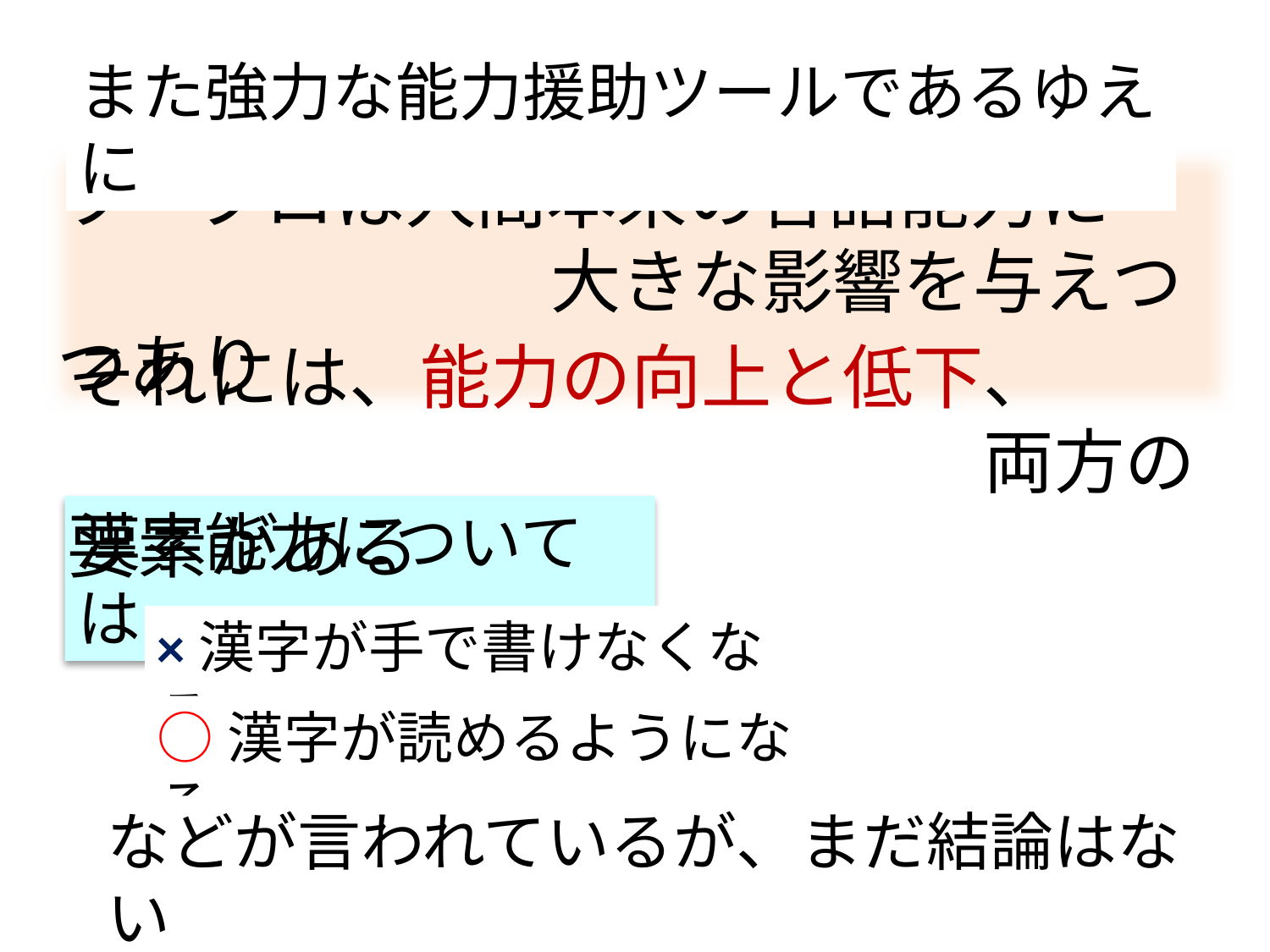

また強力な能力援助ツールであるゆえに
ワープロは人間本来の言語能力に
　　　　　　　大きな影響を与えつつあり
それには、能力の向上と低下、
　　　　　　　　　　　　　両方の要素がある
漢字能力については
×漢字が手で書けなくなる
○漢字が読めるようになる
などが言われているが、まだ結論はない